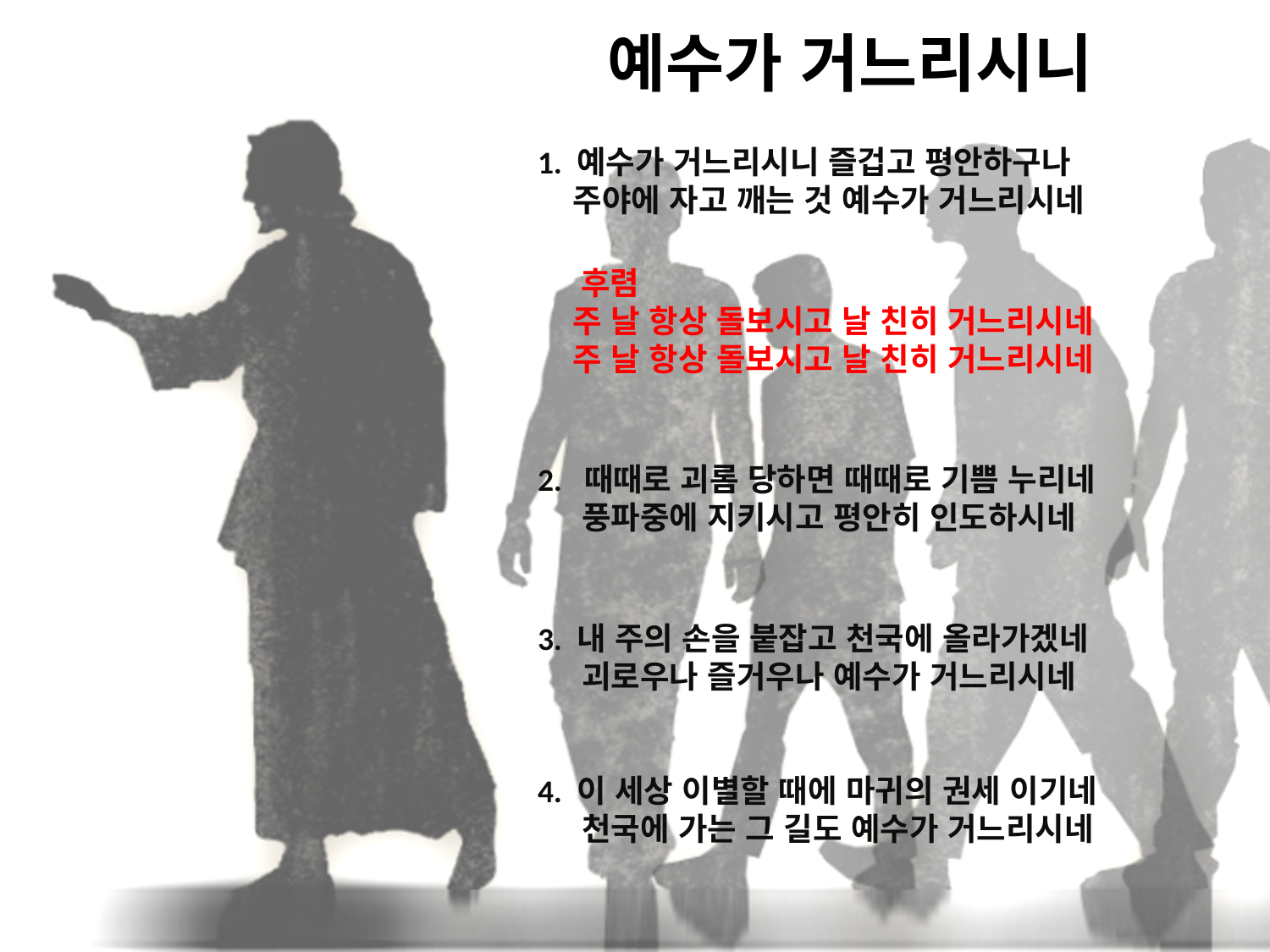

# 예수가 거느리시니
1. 예수가 거느리시니 즐겁고 평안하구나
    주야에 자고 깨는 것 예수가 거느리시네
    후렴
    주 날 항상 돌보시고 날 친히 거느리시네
    주 날 항상 돌보시고 날 친히 거느리시네
2.  때때로 괴롬 당하면 때때로 기쁨 누리네
     풍파중에 지키시고 평안히 인도하시네
3. 내 주의 손을 붙잡고 천국에 올라가겠네
     괴로우나 즐거우나 예수가 거느리시네
4. 이 세상 이별할 때에 마귀의 권세 이기네
     천국에 가는 그 길도 예수가 거느리시네